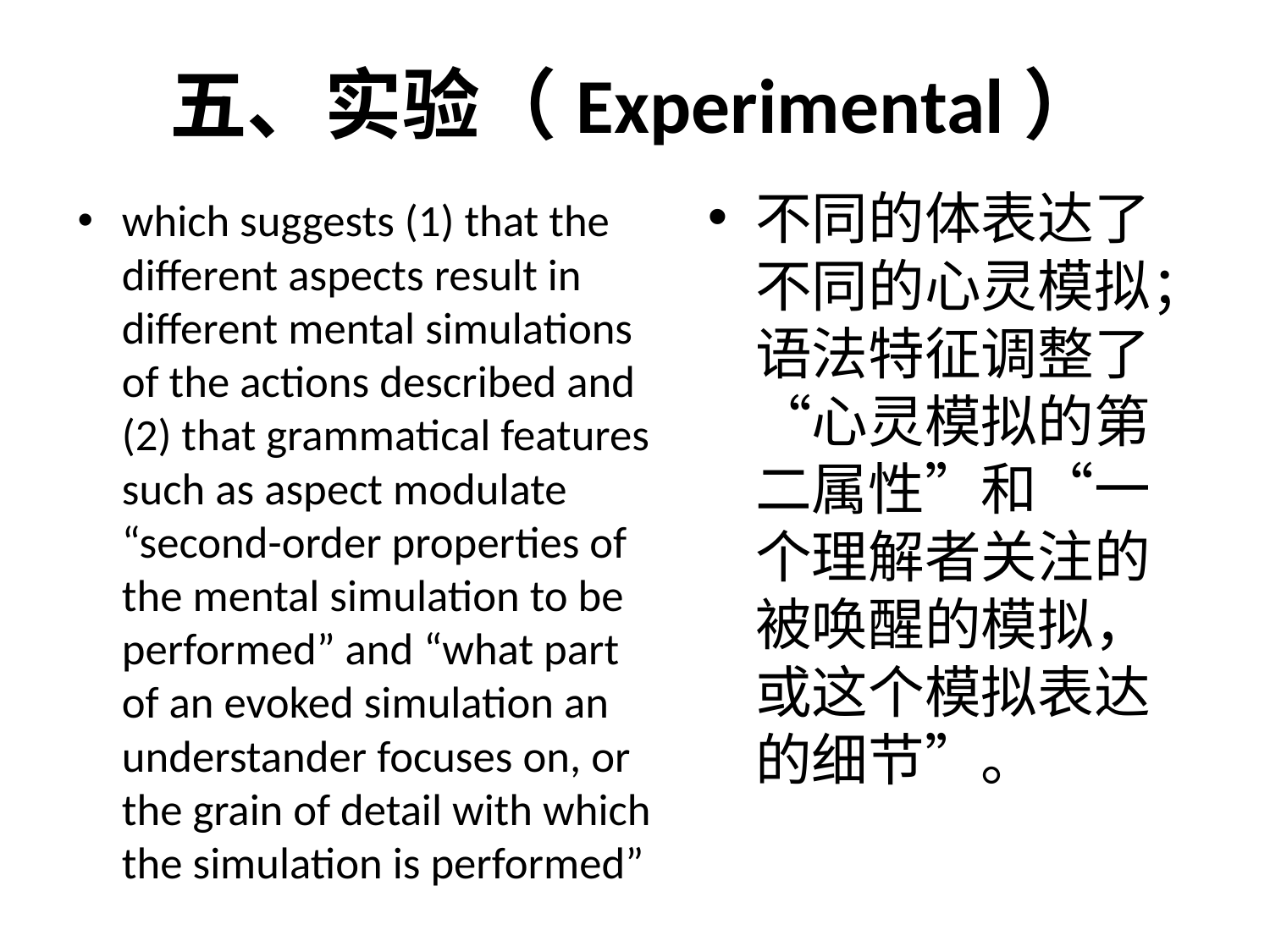

# 五、实验（Experimental）
不同的体表达了不同的心灵模拟；语法特征调整了“心灵模拟的第二属性”和“一个理解者关注的被唤醒的模拟，或这个模拟表达的细节”。
which suggests (1) that the different aspects result in different mental simulations of the actions described and (2) that grammatical features such as aspect modulate “second-order properties of the mental simulation to be performed” and “what part of an evoked simulation an understander focuses on, or the grain of detail with which the simulation is performed”